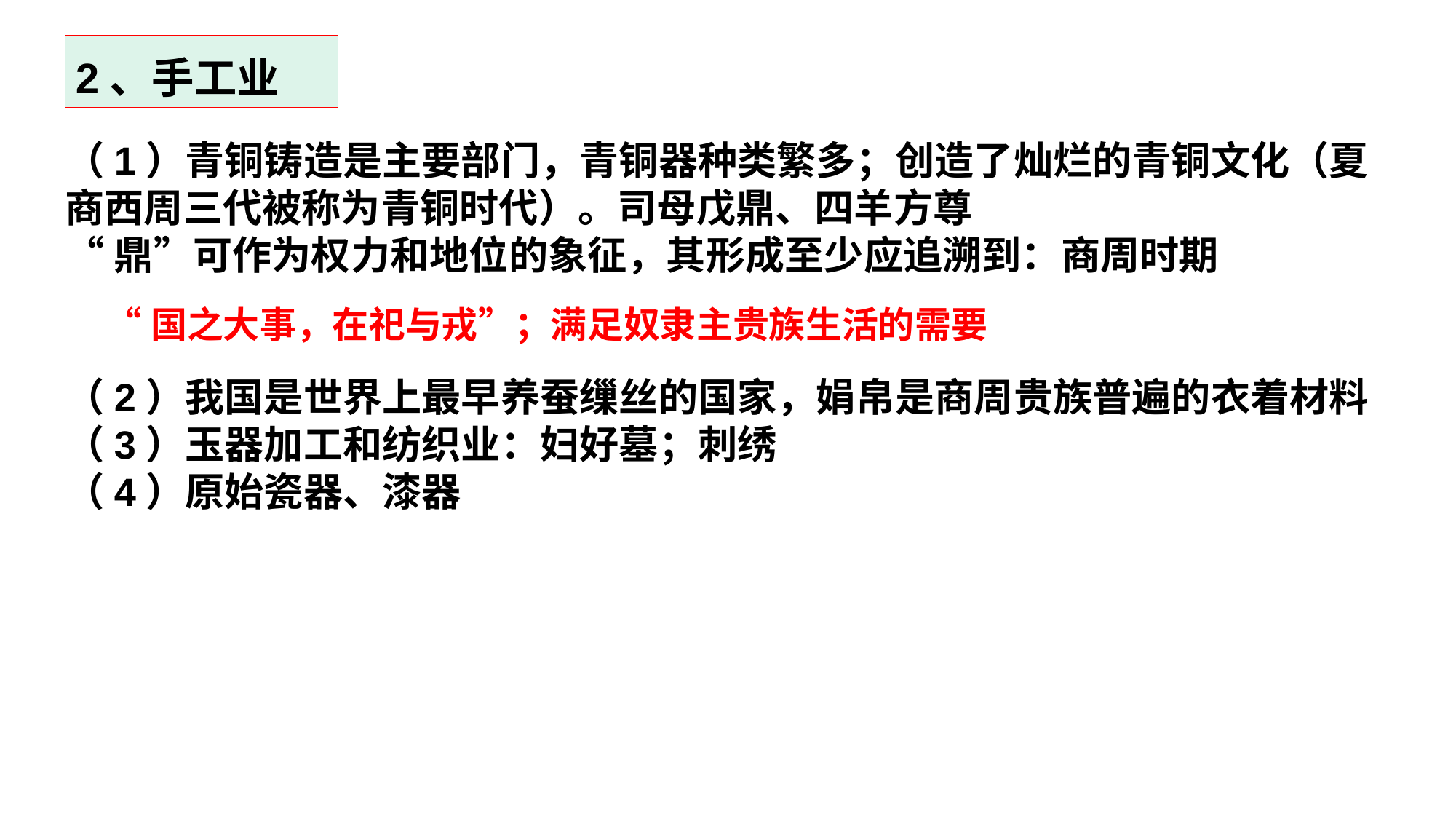

2、手工业
（1）青铜铸造是主要部门，青铜器种类繁多；创造了灿烂的青铜文化（夏商西周三代被称为青铜时代）。司母戊鼎、四羊方尊
“鼎”可作为权力和地位的象征，其形成至少应追溯到：商周时期

（2）我国是世界上最早养蚕缫丝的国家，娟帛是商周贵族普遍的衣着材料
（3）玉器加工和纺织业：妇好墓；刺绣
（4）原始瓷器、漆器

“国之大事，在祀与戎”；满足奴隶主贵族生活的需要